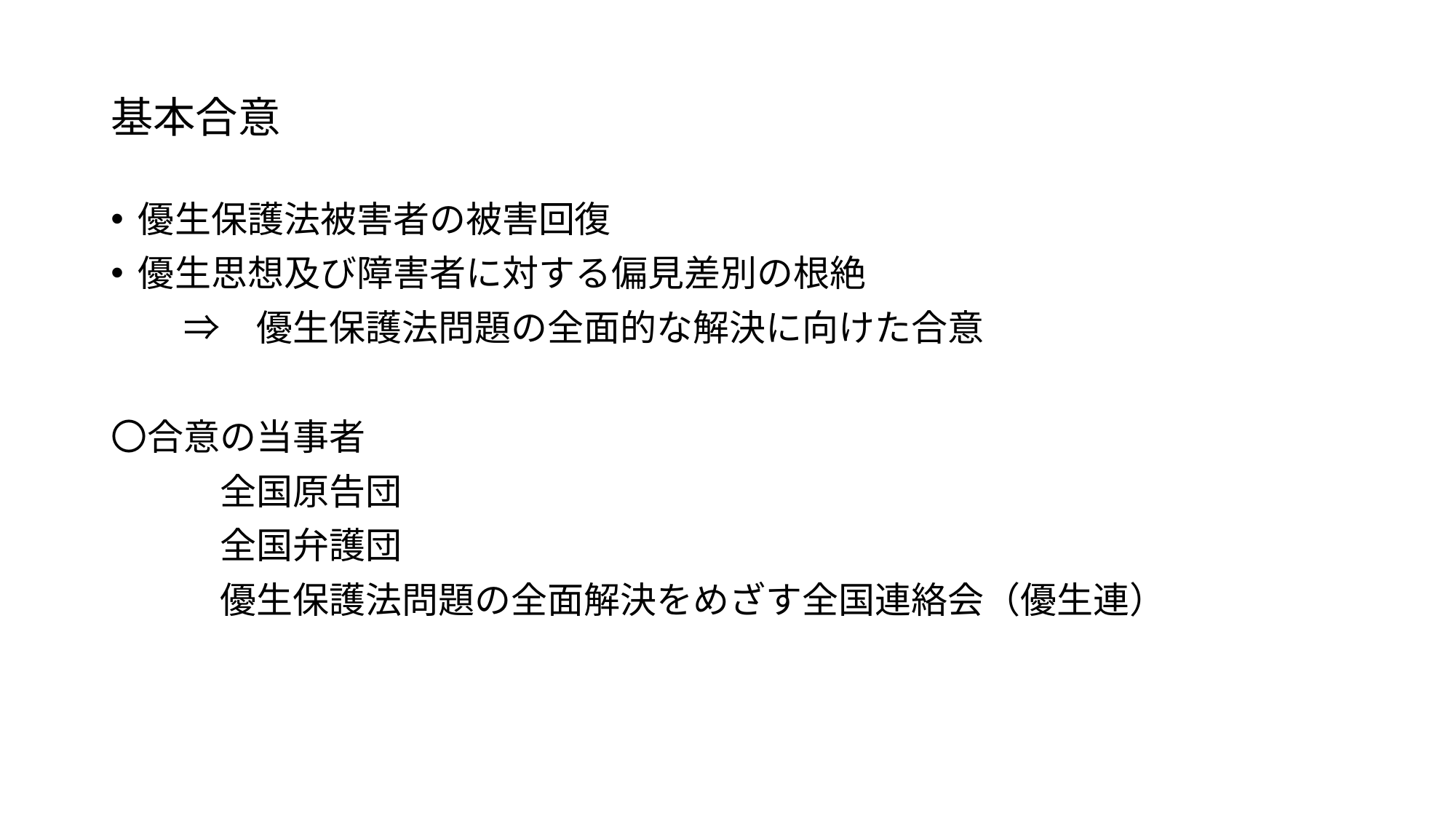

# 基本合意
優生保護法被害者の被害回復
優生思想及び障害者に対する偏見差別の根絶
　　⇒　優生保護法問題の全面的な解決に向けた合意

〇合意の当事者
　　　全国原告団
　　　全国弁護団
　　　優生保護法問題の全面解決をめざす全国連絡会（優生連）